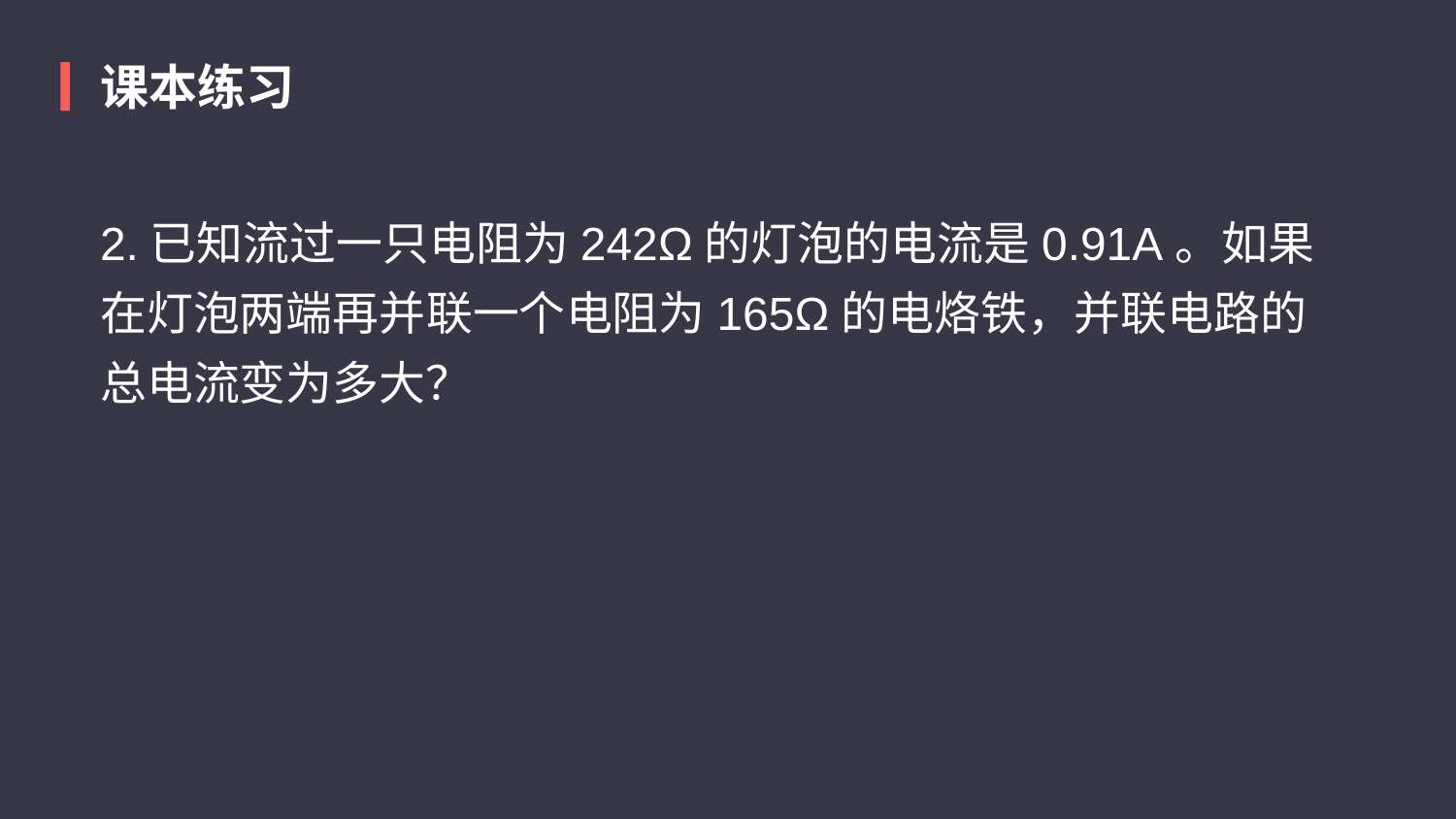

课本练习

2.已知流过一只电阻为242Ω的灯泡的电流是0.91A。如果在灯泡两端再并联一个电阻为165Ω的电烙铁，并联电路的总电流变为多大？